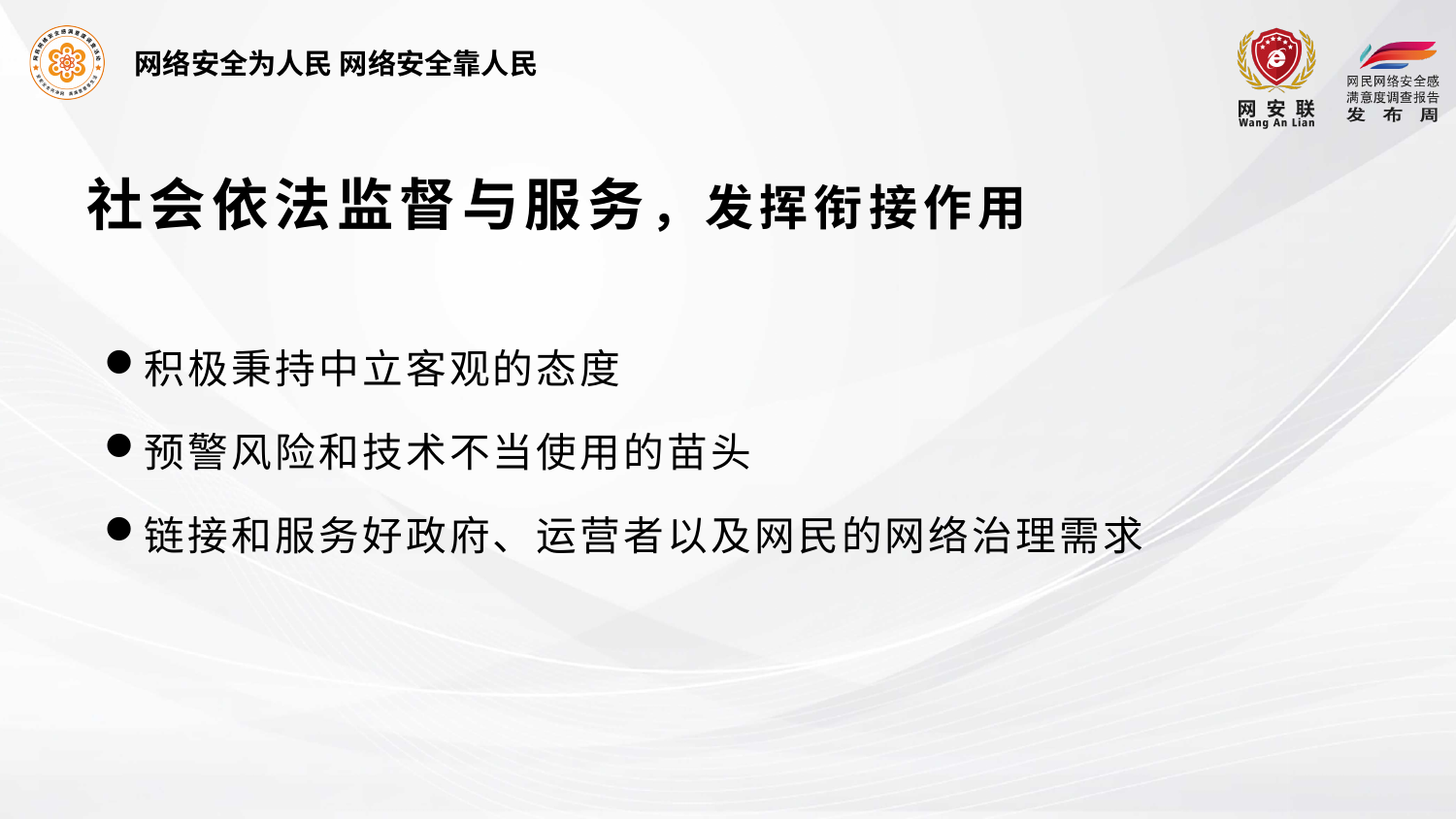

# 社会依法监督与服务，发挥衔接作用
积极秉持中立客观的态度
预警风险和技术不当使用的苗头
链接和服务好政府、运营者以及网民的网络治理需求